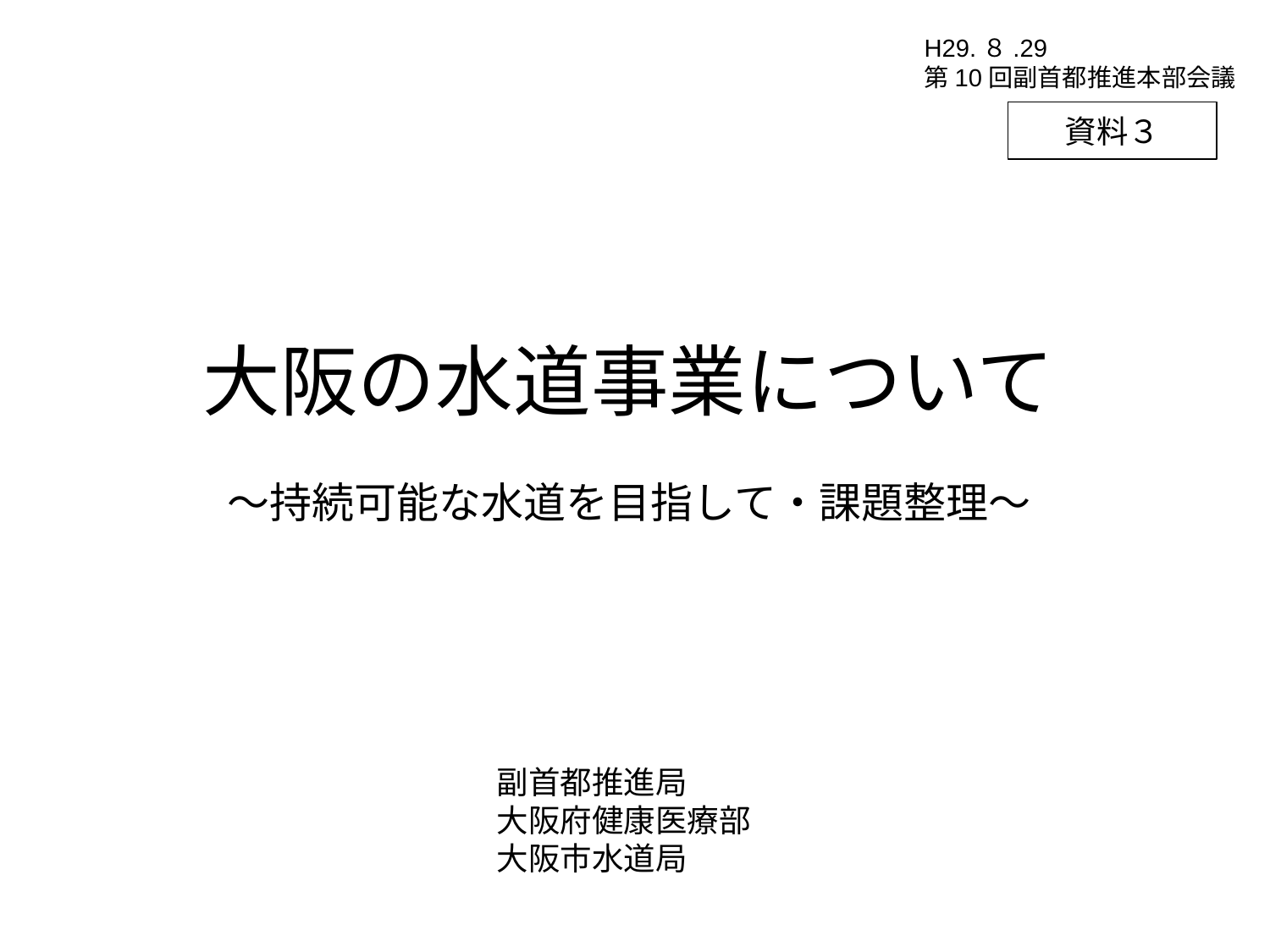

H29.８.29
第10回副首都推進本部会議
資料３
大阪の水道事業について

～持続可能な水道を目指して・課題整理～
副首都推進局
大阪府健康医療部
大阪市水道局